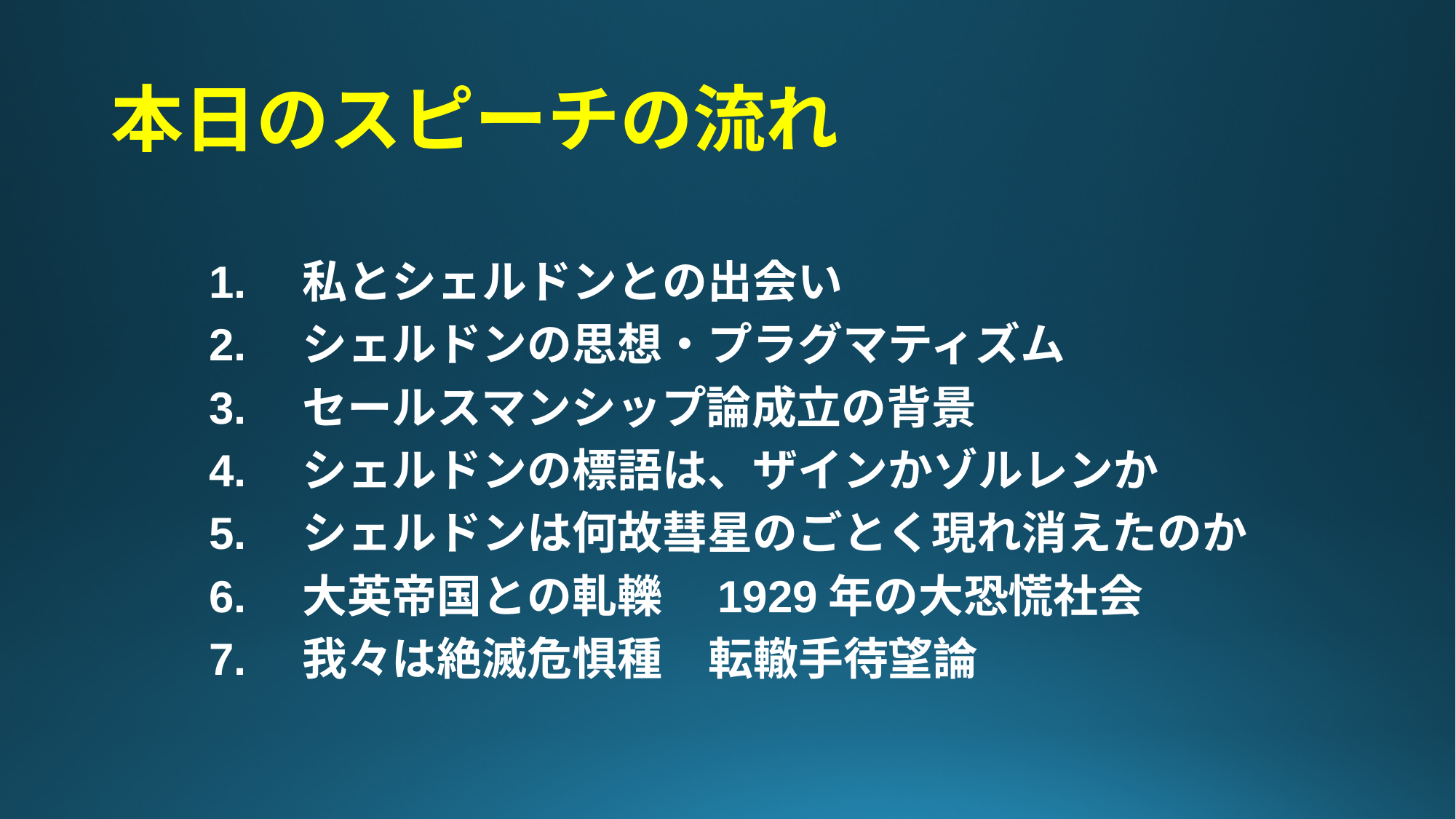

# 本日のスピーチの流れ
1.　私とシェルドンとの出会い
2.　シェルドンの思想・プラグマティズム
3.　セールスマンシップ論成立の背景
4.　シェルドンの標語は、ザインかゾルレンか
5.　シェルドンは何故彗星のごとく現れ消えたのか
6.　大英帝国との軋轢　1929年の大恐慌社会
7.　我々は絶滅危惧種　転轍手待望論